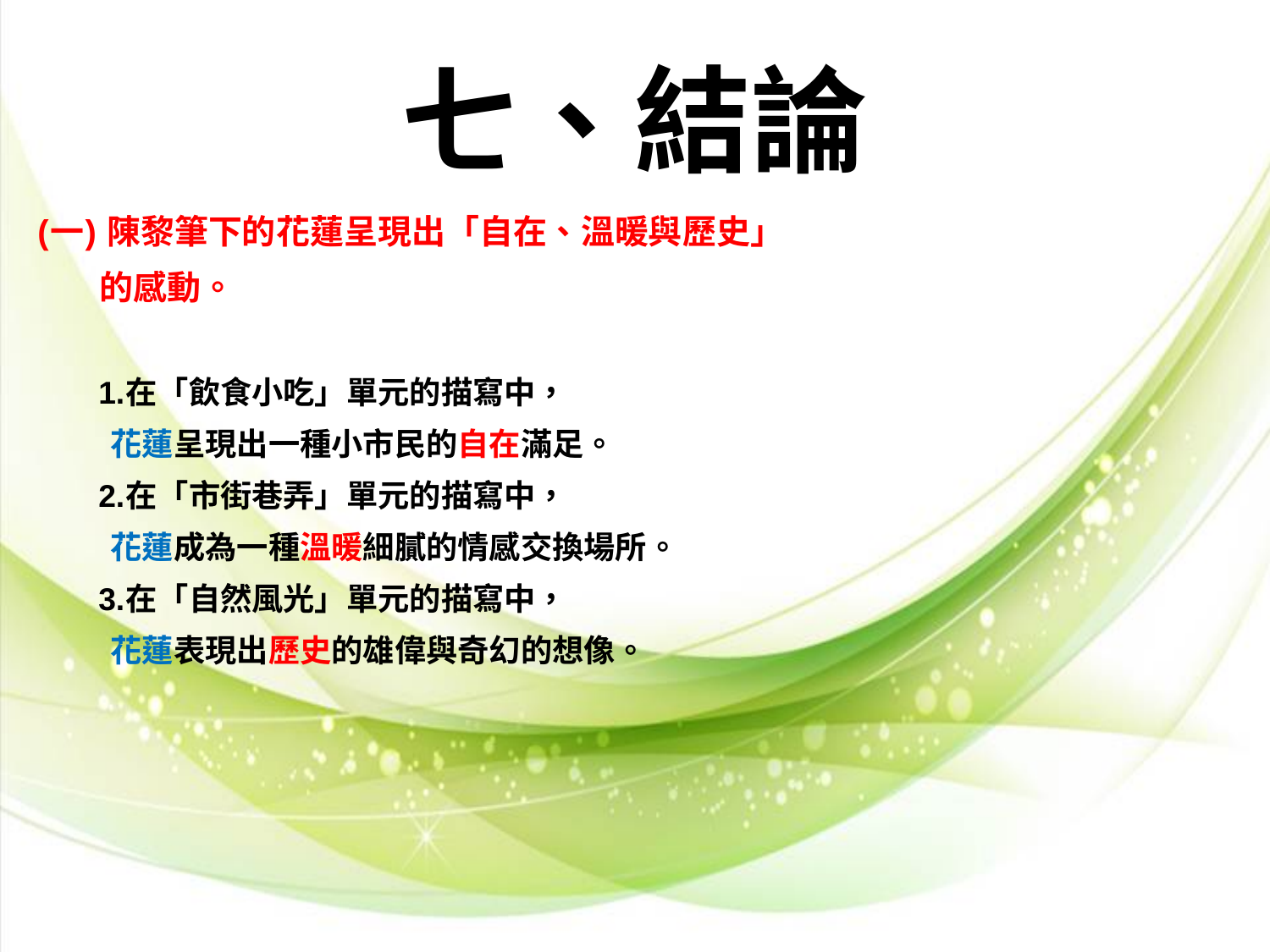

# 七、結論
(一) 陳黎筆下的花蓮呈現出「自在、溫暖與歷史」
        的感動。

       1.在「飲食小吃」單元的描寫中，
          花蓮呈現出一種小市民的自在滿足。
       2.在「市街巷弄」單元的描寫中，
          花蓮成為一種溫暖細膩的情感交換場所。
       3.在「自然風光」單元的描寫中，
          花蓮表現出歷史的雄偉與奇幻的想像。